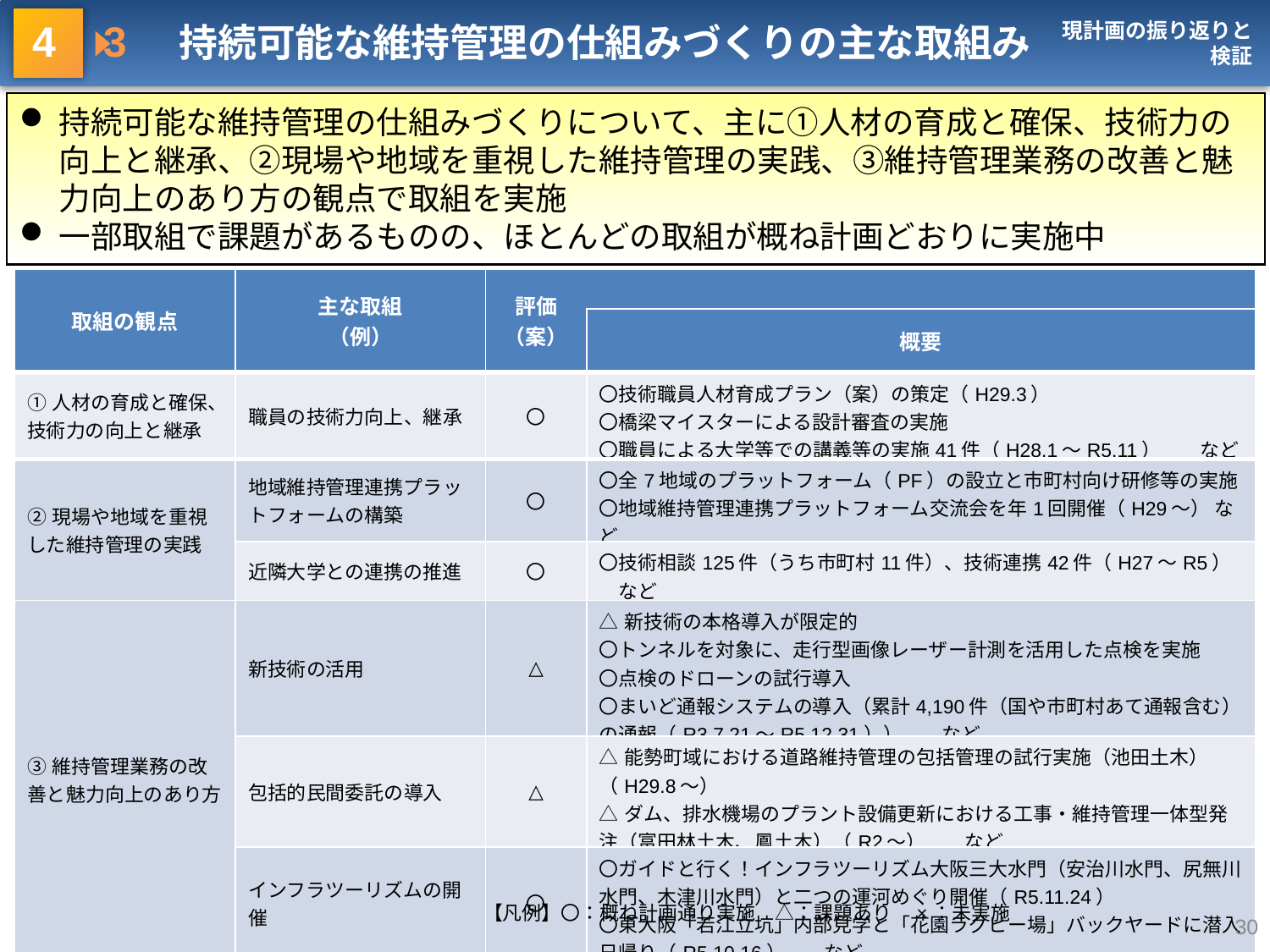

4    3　持続可能な維持管理の仕組みづくりの主な取組み
現計画の振り返りと
検証

持続可能な維持管理の仕組みづくりについて、主に①人材の育成と確保、技術力の向上と継承、②現場や地域を重視した維持管理の実践、③維持管理業務の改善と魅力向上のあり方の観点で取組を実施
一部取組で課題があるものの、ほとんどの取組が概ね計画どおりに実施中
| 取組の観点 | 主な取組 （例） | 評価（案） |  |
| --- | --- | --- | --- |
|  |  |  | 概要 |
| ①人材の育成と確保、 技術力の向上と継承 | 職員の技術力向上、継承 | 〇 | 〇技術職員人材育成プラン（案）の策定（H29.3） 〇橋梁マイスターによる設計審査の実施 〇職員による大学等での講義等の実施41件（H28.1～R5.11）　　など |
| ②現場や地域を重視した維持管理の実践 | 地域維持管理連携プラットフォームの構築 | 〇 | 〇全7地域のプラットフォーム（PF）の設立と市町村向け研修等の実施 〇地域維持管理連携プラットフォーム交流会を年1回開催（H29～） など |
|  | 近隣大学との連携の推進 | 〇 | 〇技術相談125件（うち市町村11件）、技術連携42件（H27～R5）　など |
| ③維持管理業務の改善と魅力向上のあり方 | 新技術の活用 | △ | △新技術の本格導入が限定的 〇トンネルを対象に、走行型画像レーザー計測を活用した点検を実施 〇点検のドローンの試行導入 〇まいど通報システムの導入（累計4,190件（国や市町村あて通報含む）の通報（R3.7.21～R5.12.31））　　など |
| ③維持管理業務の改善と魅力向上のあり方 | 包括的民間委託の導入 | △ | △能勢町域における道路維持管理の包括管理の試行実施（池田土木）（H29.8～） △ダム、排水機場のプラント設備更新における工事・維持管理一体型発注（富田林土木、鳳土木）（R2～）　　など |
|  | インフラツーリズムの開催 | 〇 | 〇ガイドと行く！インフラツーリズム大阪三大水門（安治川水門、尻無川水門、木津川水門）と二つの運河めぐり開催（R5.11.24） 〇東大阪「若江立坑」内部見学と「花園ラグビー場」バックヤードに潜入日帰り（R5.10.16）　　など |
【凡例】〇：概ね計画通り実施　△：課題あり　×：未実施
30